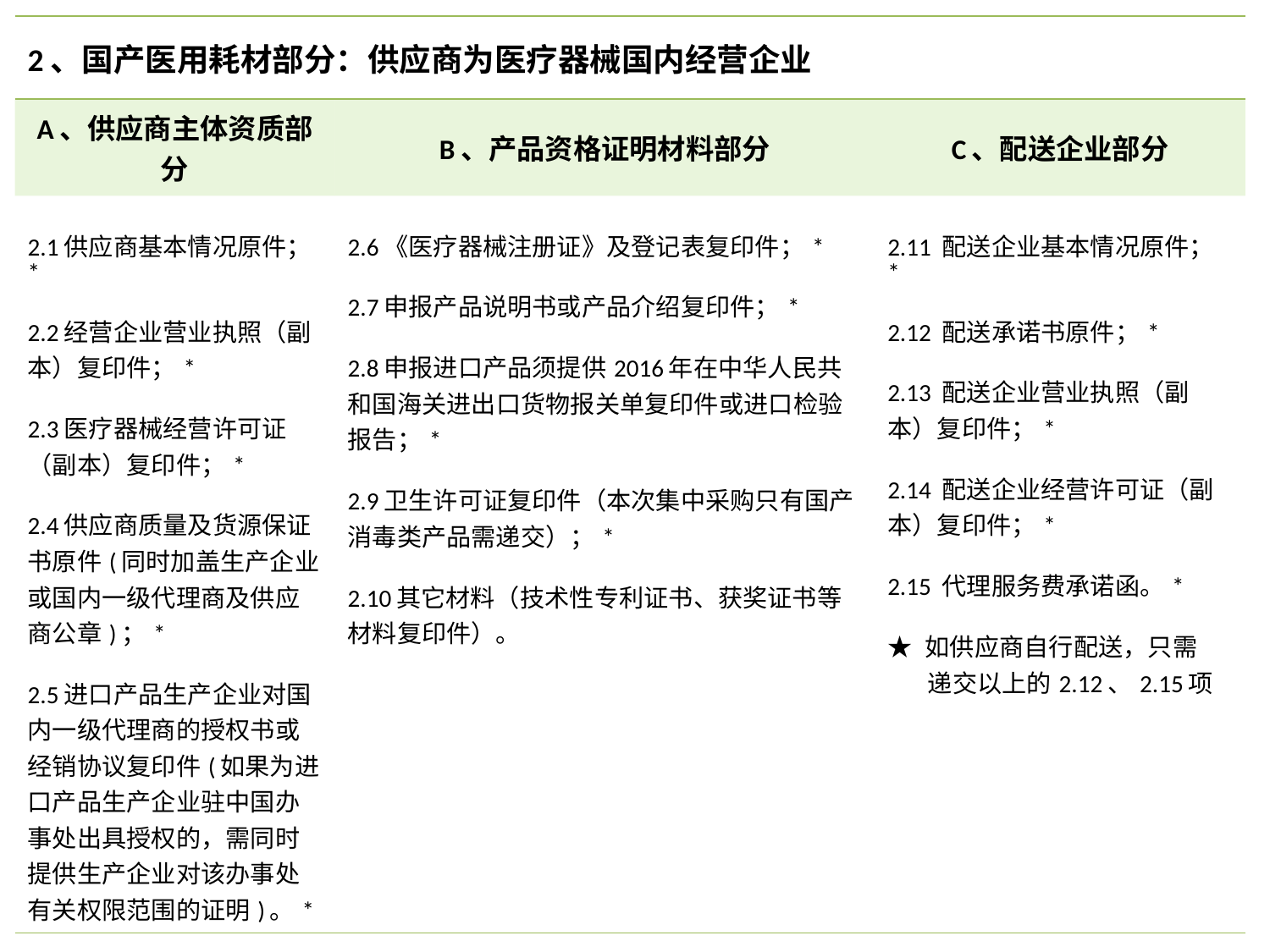

| 2、国产医用耗材部分：供应商为医疗器械国内经营企业 |  |  |
| --- | --- | --- |
| A、供应商主体资质部分 | B、产品资格证明材料部分 | C、配送企业部分 |
| 2.1供应商基本情况原件；\* 2.2经营企业营业执照（副本）复印件；\* 2.3医疗器械经营许可证（副本）复印件；\* 2.4供应商质量及货源保证书原件(同时加盖生产企业或国内一级代理商及供应商公章)；\* 2.5进口产品生产企业对国内一级代理商的授权书或经销协议复印件(如果为进口产品生产企业驻中国办事处出具授权的，需同时提供生产企业对该办事处有关权限范围的证明)。\* | 2.6《医疗器械注册证》及登记表复印件；\* 2.7申报产品说明书或产品介绍复印件；\* 2.8申报进口产品须提供2016年在中华人民共和国海关进出口货物报关单复印件或进口检验报告；\* 2.9卫生许可证复印件（本次集中采购只有国产消毒类产品需递交）；\* 2.10其它材料（技术性专利证书、获奖证书等材料复印件）。 | 2.11 配送企业基本情况原件；\* 2.12 配送承诺书原件；\* 2.13 配送企业营业执照（副本）复印件；\* 2.14 配送企业经营许可证（副本）复印件；\* 2.15 代理服务费承诺函。\* ★ 如供应商自行配送，只需 递交以上的2.12、2.15项 |